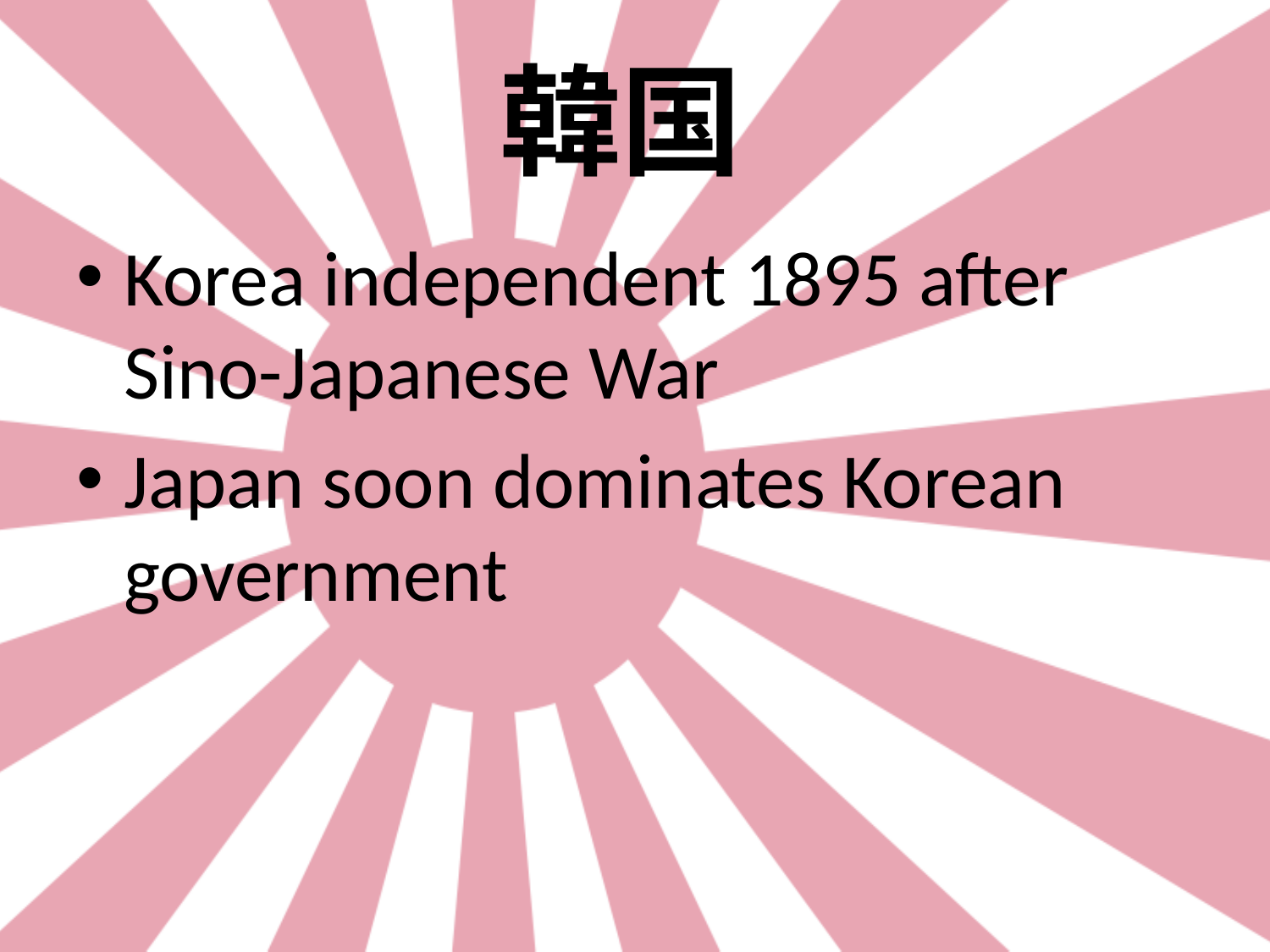

# 韓国
Korea independent 1895 after Sino-Japanese War
Japan soon dominates Korean government